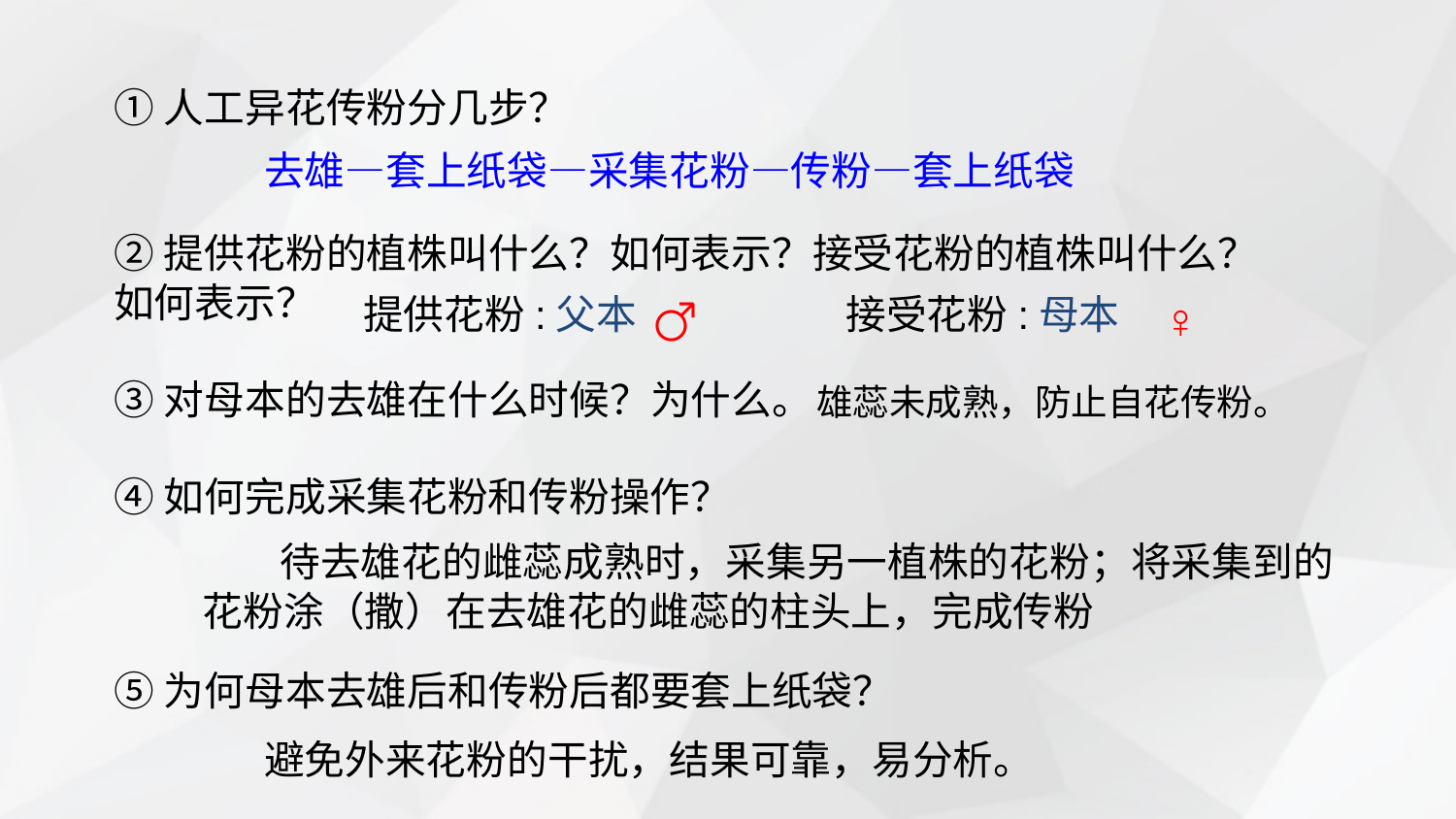

①人工异花传粉分几步？

②提供花粉的植株叫什么？如何表示？接受花粉的植株叫什么？如何表示？

③对母本的去雄在什么时候？为什么。

④如何完成采集花粉和传粉操作？

⑤为何母本去雄后和传粉后都要套上纸袋？
去雄—套上纸袋—采集花粉—传粉—套上纸袋
提供花粉:父本
♂
接受花粉:母本
♀
雄蕊未成熟，防止自花传粉。
      待去雄花的雌蕊成熟时，采集另一植株的花粉；将采集到的花粉涂（撒）在去雄花的雌蕊的柱头上，完成传粉
避免外来花粉的干扰，结果可靠，易分析。